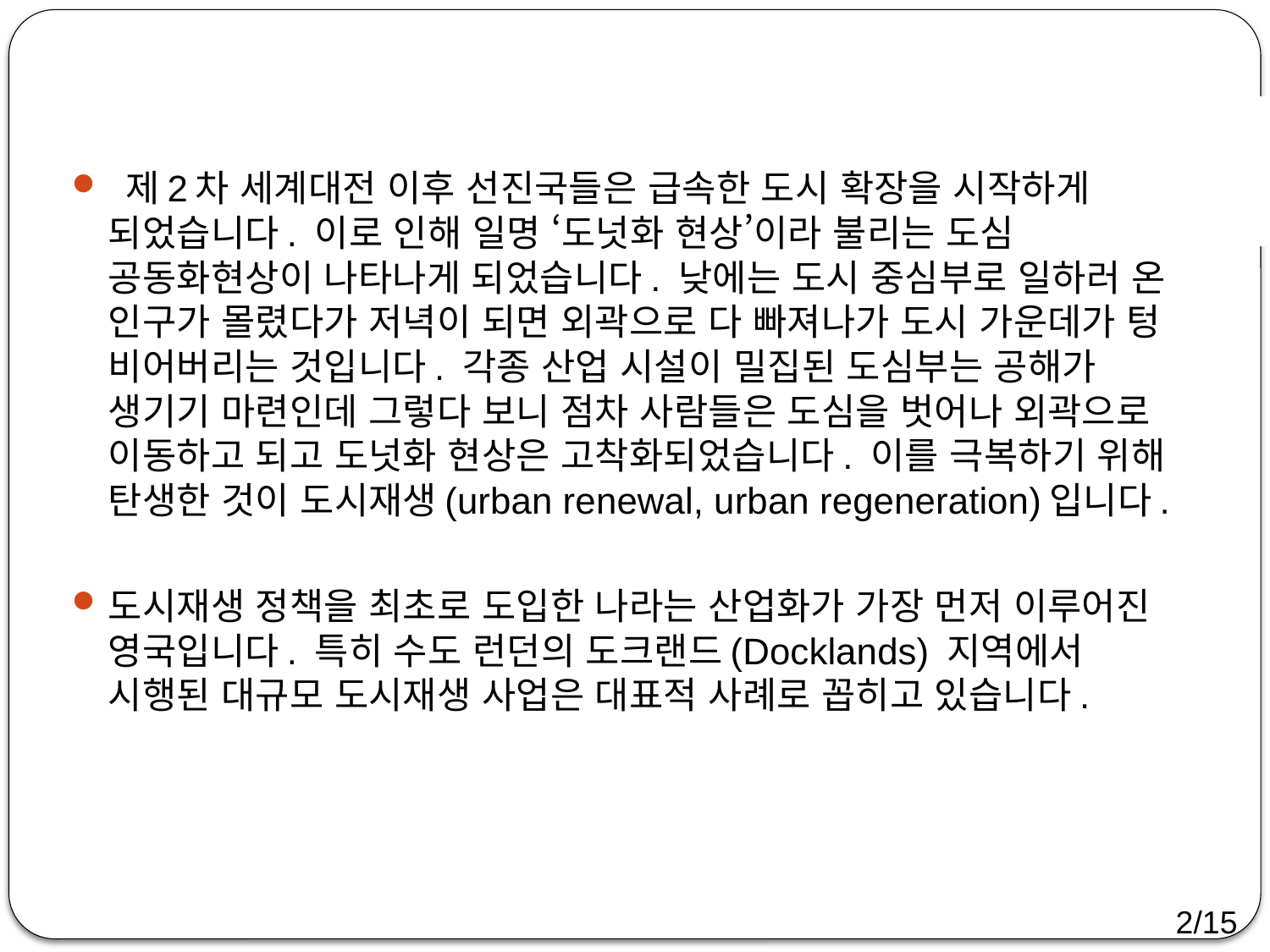

제2차 세계대전 이후 선진국들은 급속한 도시 확장을 시작하게 되었습니다. 이로 인해 일명 ‘도넛화 현상’이라 불리는 도심 공동화현상이 나타나게 되었습니다. 낮에는 도시 중심부로 일하러 온 인구가 몰렸다가 저녁이 되면 외곽으로 다 빠져나가 도시 가운데가 텅 비어버리는 것입니다. 각종 산업 시설이 밀집된 도심부는 공해가 생기기 마련인데 그렇다 보니 점차 사람들은 도심을 벗어나 외곽으로 이동하고 되고 도넛화 현상은 고착화되었습니다. 이를 극복하기 위해 탄생한 것이 도시재생(urban renewal, urban regeneration)입니다.

도시재생 정책을 최초로 도입한 나라는 산업화가 가장 먼저 이루어진 영국입니다. 특히 수도 런던의 도크랜드(Docklands) 지역에서 시행된 대규모 도시재생 사업은 대표적 사례로 꼽히고 있습니다.